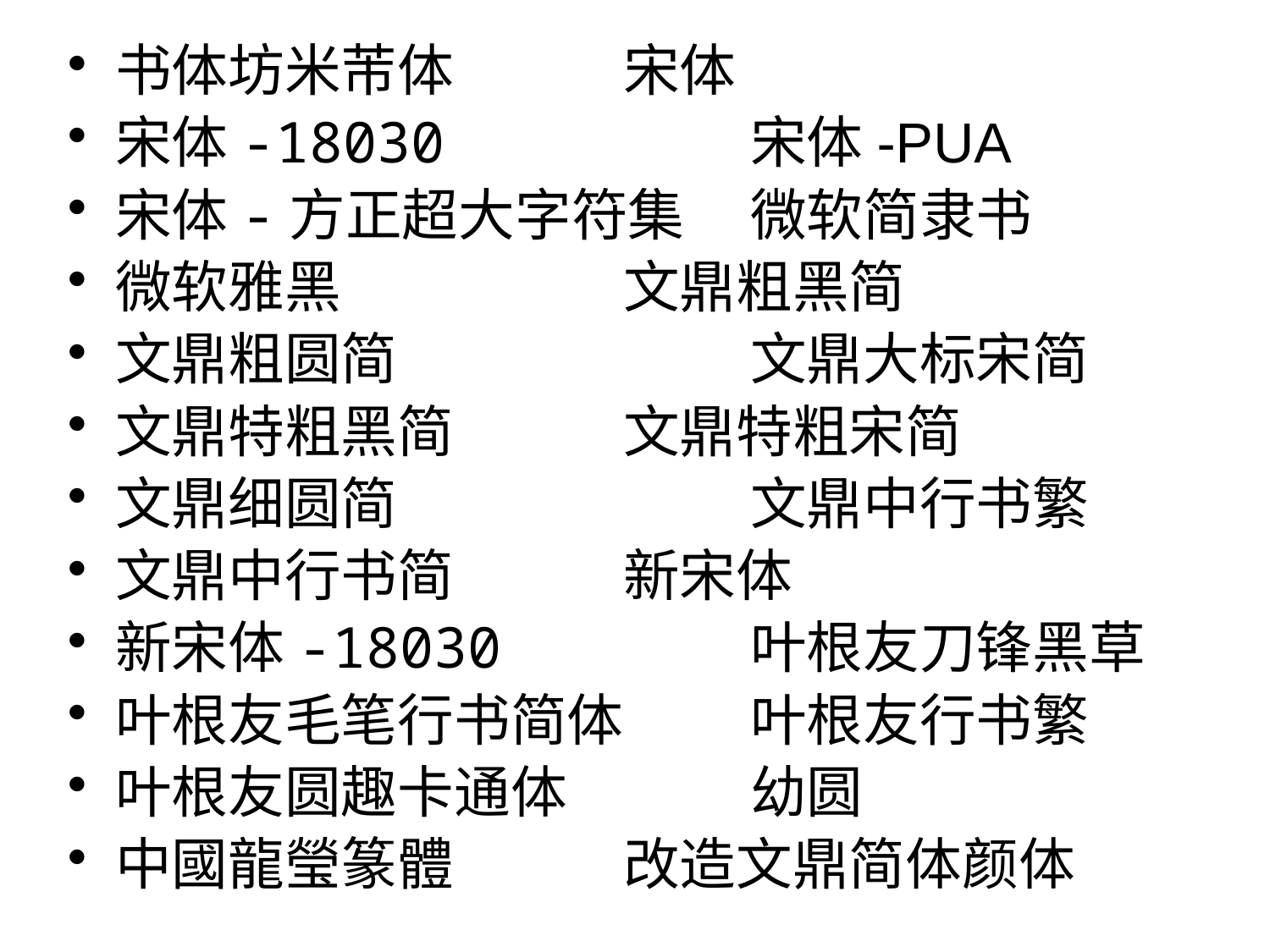

书体坊米芾体		宋体
宋体-18030			宋体-PUA
宋体-方正超大字符集	微软简隶书
微软雅黑			文鼎粗黑简
文鼎粗圆简			文鼎大标宋简
文鼎特粗黑简		文鼎特粗宋简
文鼎细圆简			文鼎中行书繁
文鼎中行书简		新宋体
新宋体-18030		叶根友刀锋黑草
叶根友毛笔行书简体	叶根友行书繁
叶根友圆趣卡通体		幼圆
中國龍瑩篆體		改造文鼎简体颜体